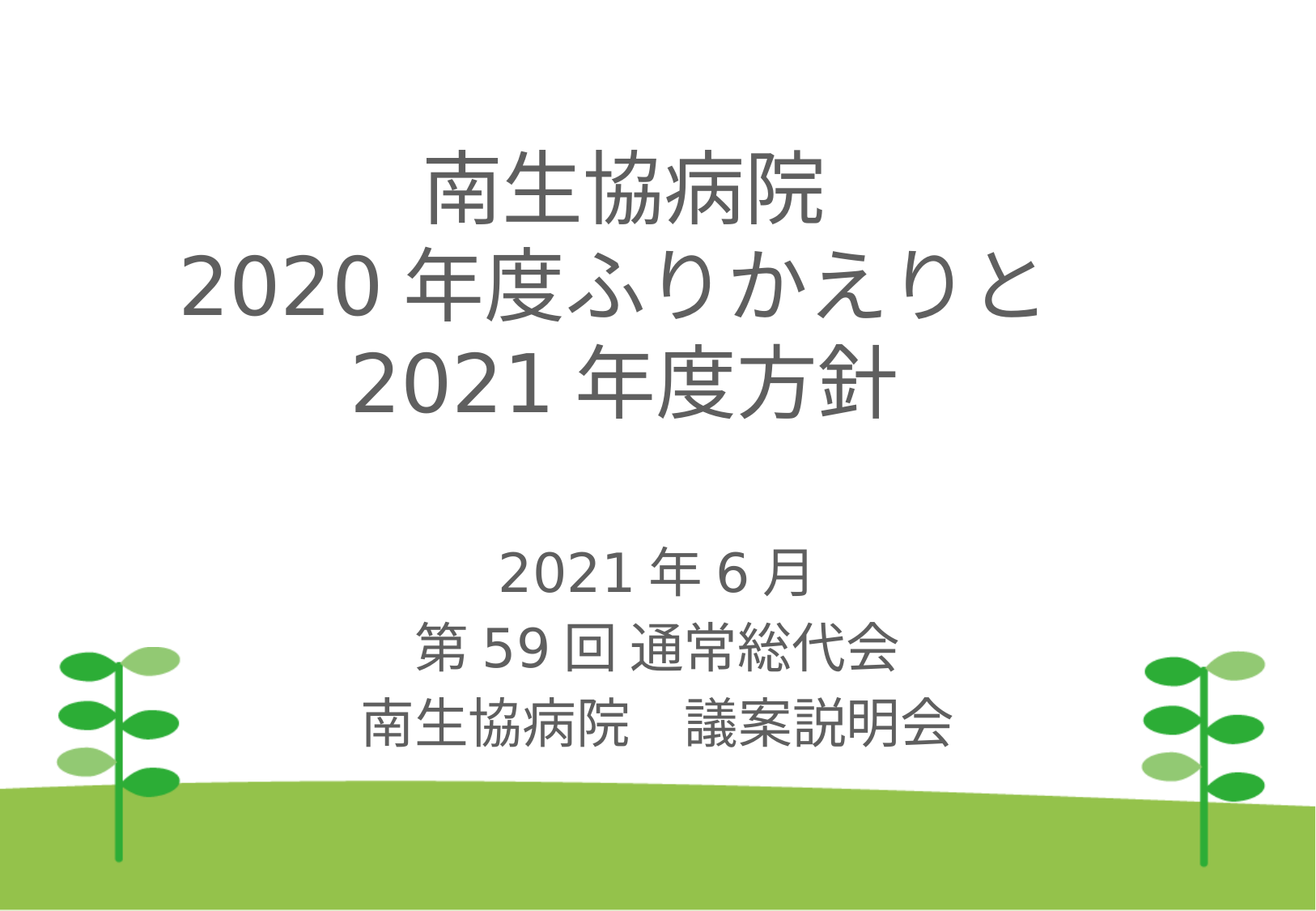

# 南生協病院 2020年度ふりかえりと2021年度方針
2021年6月
第59回 通常総代会
南生協病院　議案説明会